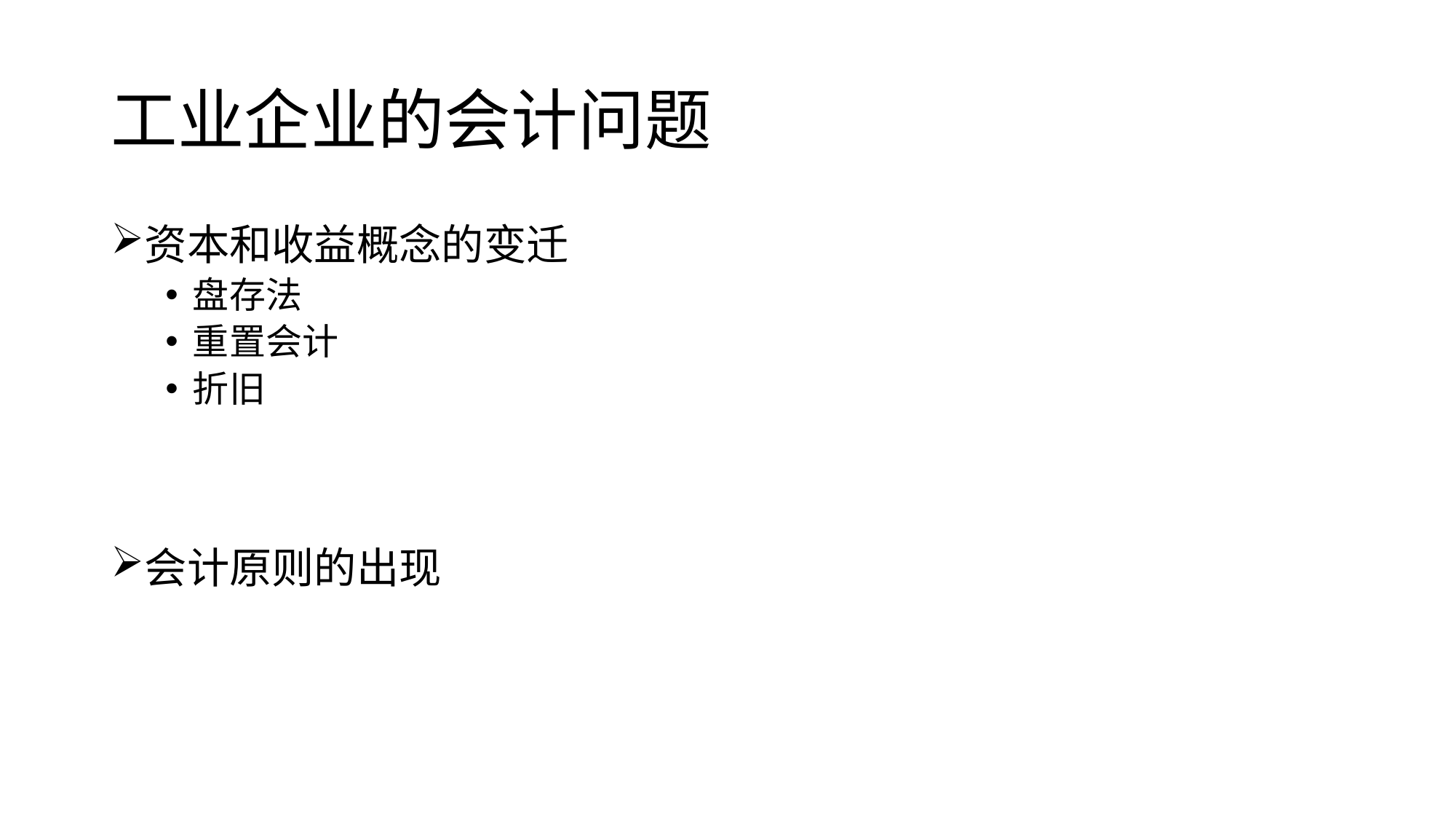

# ⼯业企业的会计问题
资本和收益概念的变迁
盘存法
重置会计
折旧

会计原则的出现